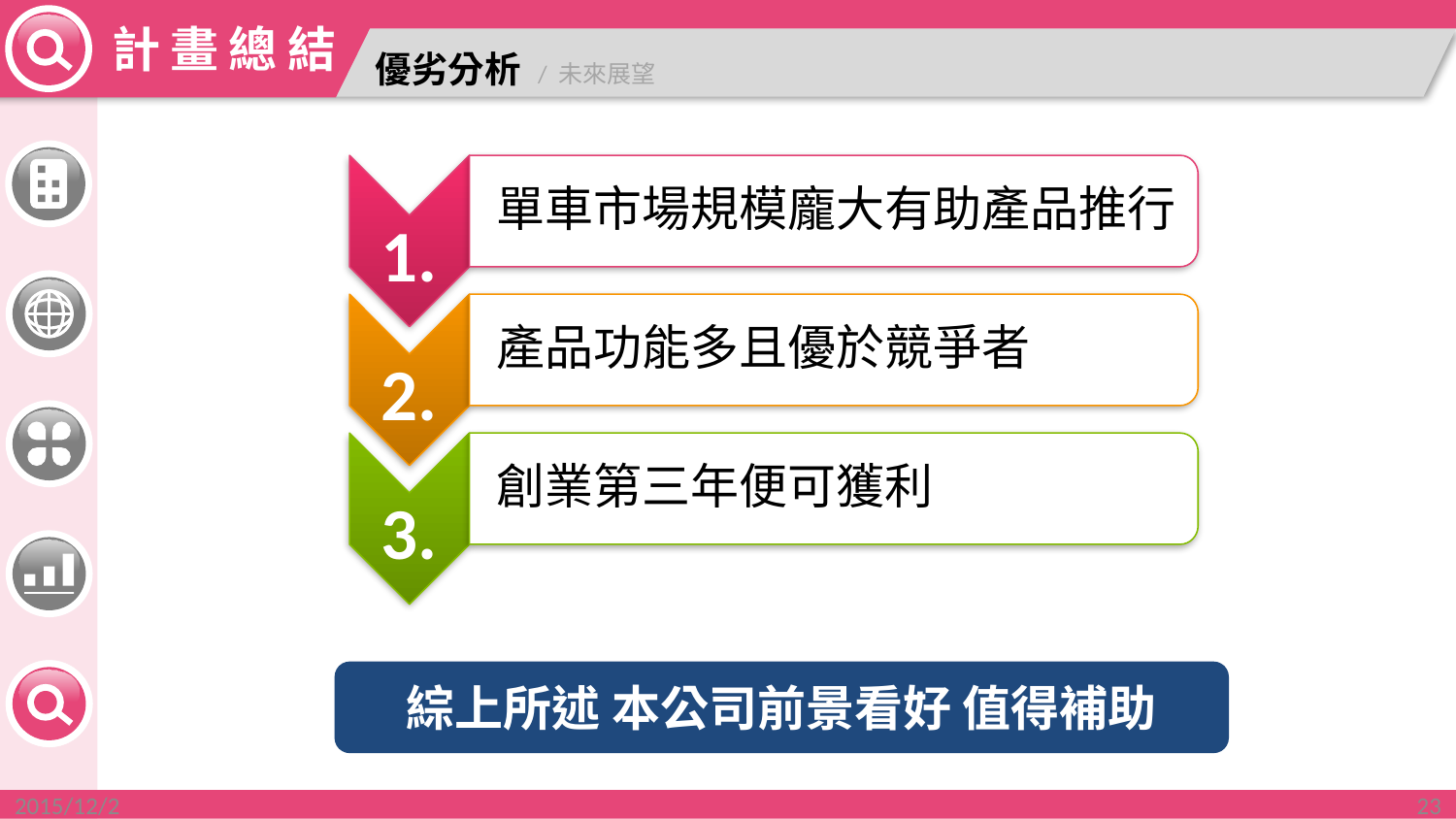

優劣分析 / 未來展望
1.
單車市場規模龐大有助產品推行
產品功能多且優於競爭者
2.
創業第三年便可獲利
3.
綜上所述 本公司前景看好 值得補助
2015/12/2
23